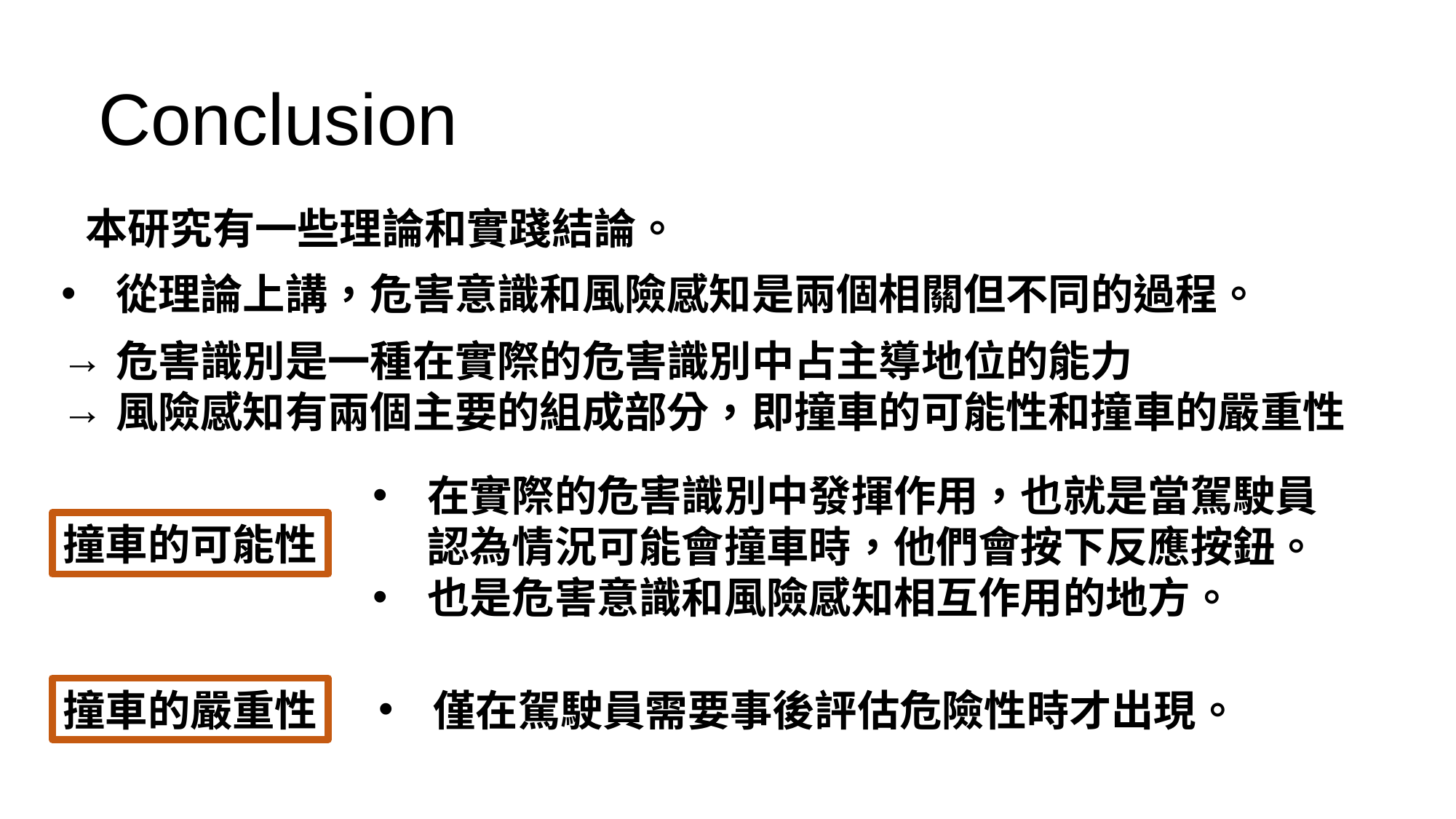

Conclusion
本研究有一些理論和實踐結論。
從理論上講，危害意識和風險感知是兩個相關但不同的過程。
危害識別是一種在實際的危害識別中占主導地位的能力
風險感知有兩個主要的組成部分，即撞車的可能性和撞車的嚴重性
在實際的危害識別中發揮作用，也就是當駕駛員認為情況可能會撞車時，他們會按下反應按鈕。
也是危害意識和風險感知相互作用的地方。
撞車的可能性
撞車的嚴重性
僅在駕駛員需要事後評估危險性時才出現。